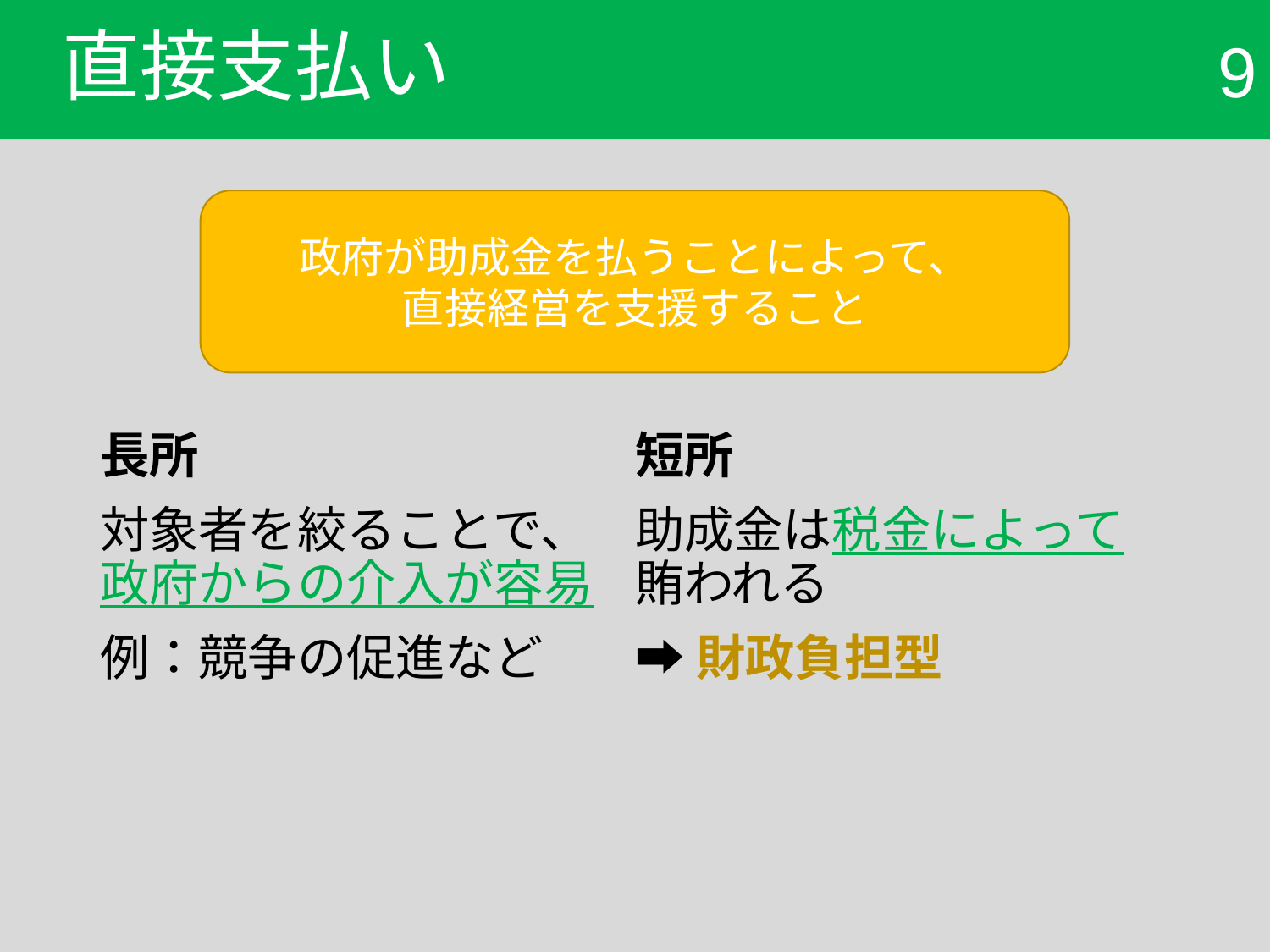

# 直接支払い
9
政府が助成金を払うことによって、
直接経営を支援すること
長所
対象者を絞ることで、政府からの介入が容易
例：競争の促進など

短所
助成金は税金によって賄われる
➡財政負担型